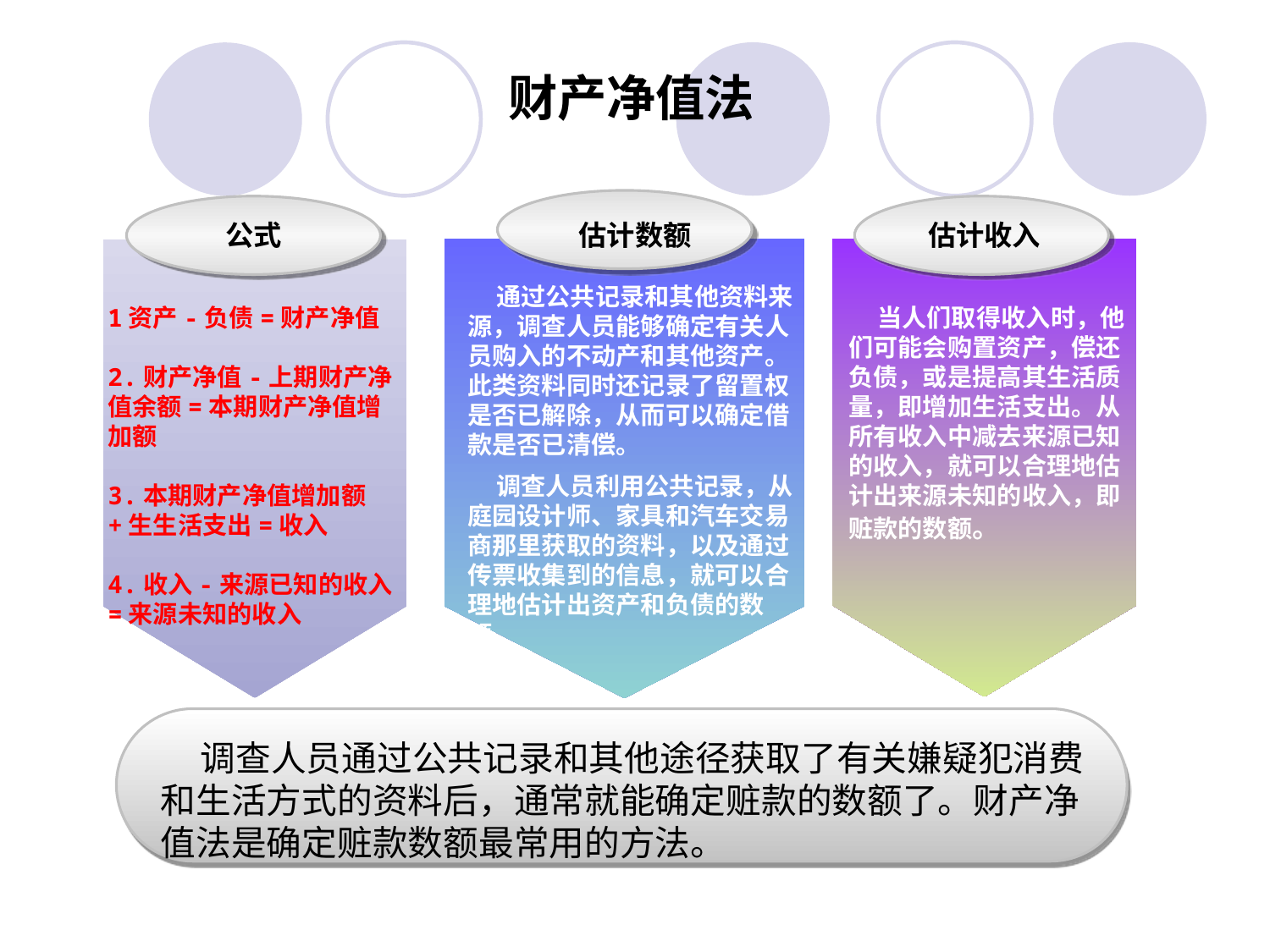

财产净值法

公式
估计数额
估计收入

    通过公共记录和其他资料来源，调查人员能够确定有关人员购入的不动产和其他资产。此类资料同时还记录了留置权是否已解除，从而可以确定借款是否已清偿。
    调查人员利用公共记录，从庭园设计师、家具和汽车交易商那里获取的资料，以及通过传票收集到的信息，就可以合理地估计出资产和负债的数额。
1资产-负债=财产净值

2.财产净值-上期财产净值余额=本期财产净值增加额

3.本期财产净值增加额+生生活支出=收入

4.收入-来源已知的收入=来源未知的收入
    当人们取得收入时，他们可能会购置资产，偿还负债，或是提高其生活质量，即增加生活支出。从所有收入中减去来源已知的收入，就可以合理地估计出来源未知的收入，即赃款的数额。

    调查人员通过公共记录和其他途径获取了有关嫌疑犯消费和生活方式的资料后，通常就能确定赃款的数额了。财产净值法是确定赃款数额最常用的方法。